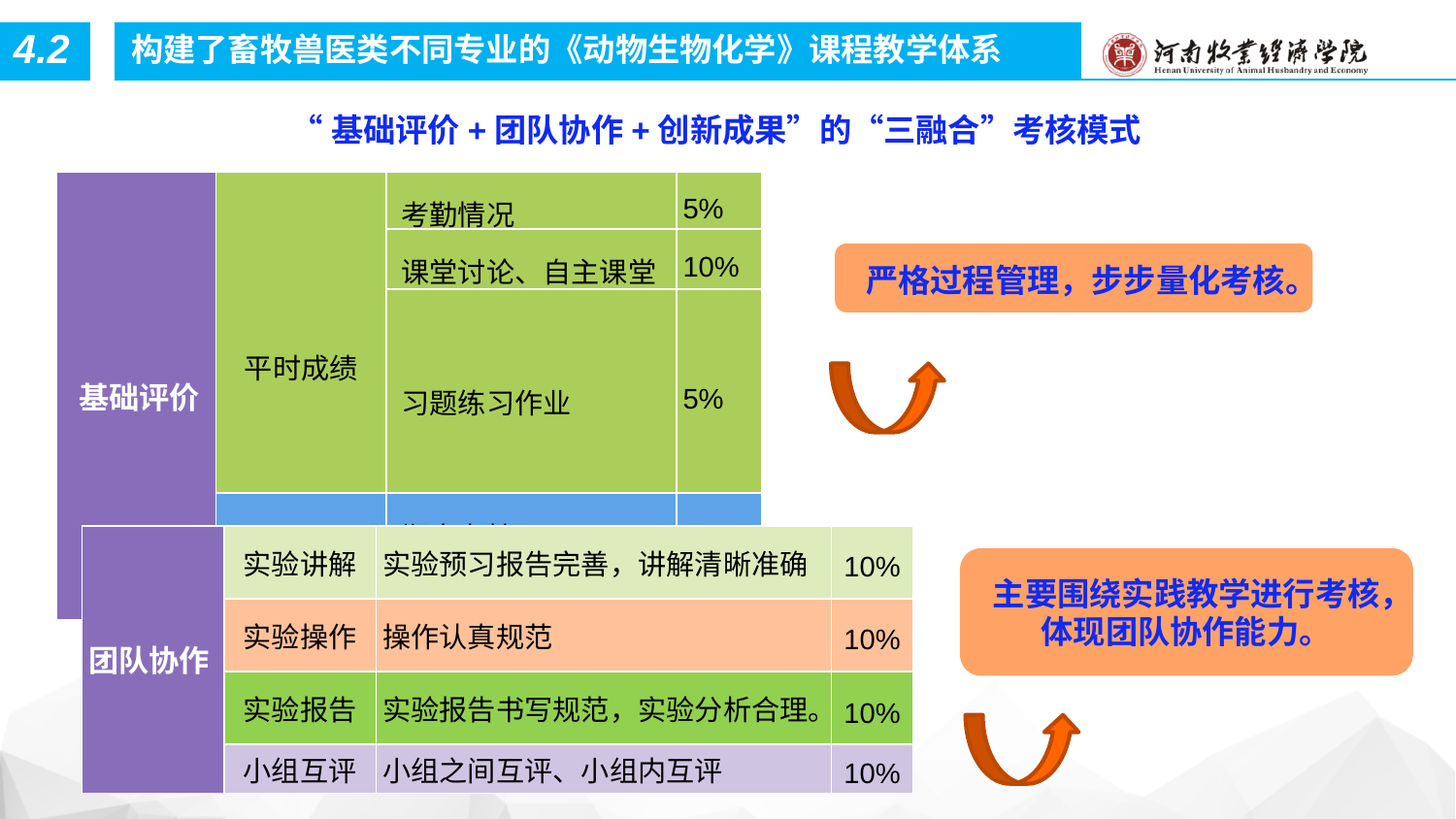

4.2
构建了畜牧兽医类不同专业的《动物生物化学》课程教学体系
“基础评价+团队协作+创新成果”的“三融合”考核模式
| 基础评价 | 平时成绩 | 考勤情况 | 5% |
| --- | --- | --- | --- |
|  |  | 课堂讨论、自主课堂 | 10% |
|  |  | 习题练习作业 | 5% |
|  | 考 核 | 期中考核 | 30% |
|  |  | 期末考核 |  |

 严格过程管理，步步量化考核。

| 团队协作 | 实验讲解 | 实验预习报告完善，讲解清晰准确 | 10% |
| --- | --- | --- | --- |
|  | 实验操作 | 操作认真规范 | 10% |
|  | 实验报告 | 实验报告书写规范，实验分析合理。 | 10% |
|  | 小组互评 | 小组之间互评、小组内互评 | 10% |
主要围绕实践教学进行考核，体现团队协作能力。